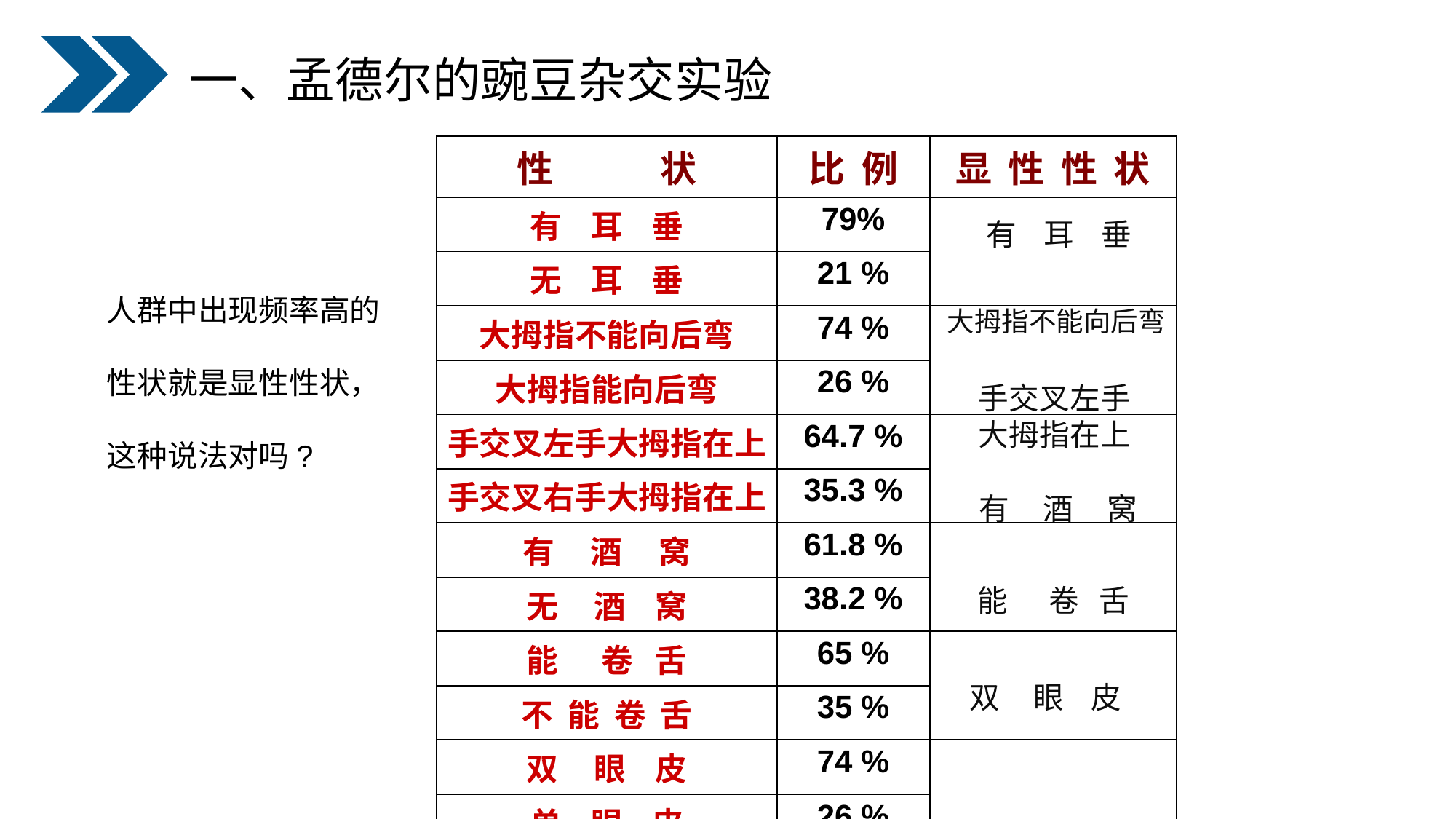

一、孟德尔的豌豆杂交实验
| 性 状 | 比 例 | 显 性 性 状 |
| --- | --- | --- |
| 有 耳 垂 | 79% |  |
| 无 耳 垂 | 21 % |  |
| 大拇指不能向后弯 | 74 % |  |
| 大拇指能向后弯 | 26 % |  |
| 手交叉左手大拇指在上 | 64.7 % |  |
| 手交叉右手大拇指在上 | 35.3 % |  |
| 有 酒 窝 | 61.8 % |  |
| 无 酒 窝 | 38.2 % |  |
| 能 卷 舌 | 65 % |  |
| 不 能 卷 舌 | 35 % |  |
| 双 眼 皮 | 74 % |  |
| 单 眼 皮 | 26 % |  |
有    耳    垂
人群中出现频率高的性状就是显性性状，这种说法对吗?
大拇指不能向后弯
手交叉左手
大拇指在上
有     酒     窝
能      卷   舌
双     眼    皮